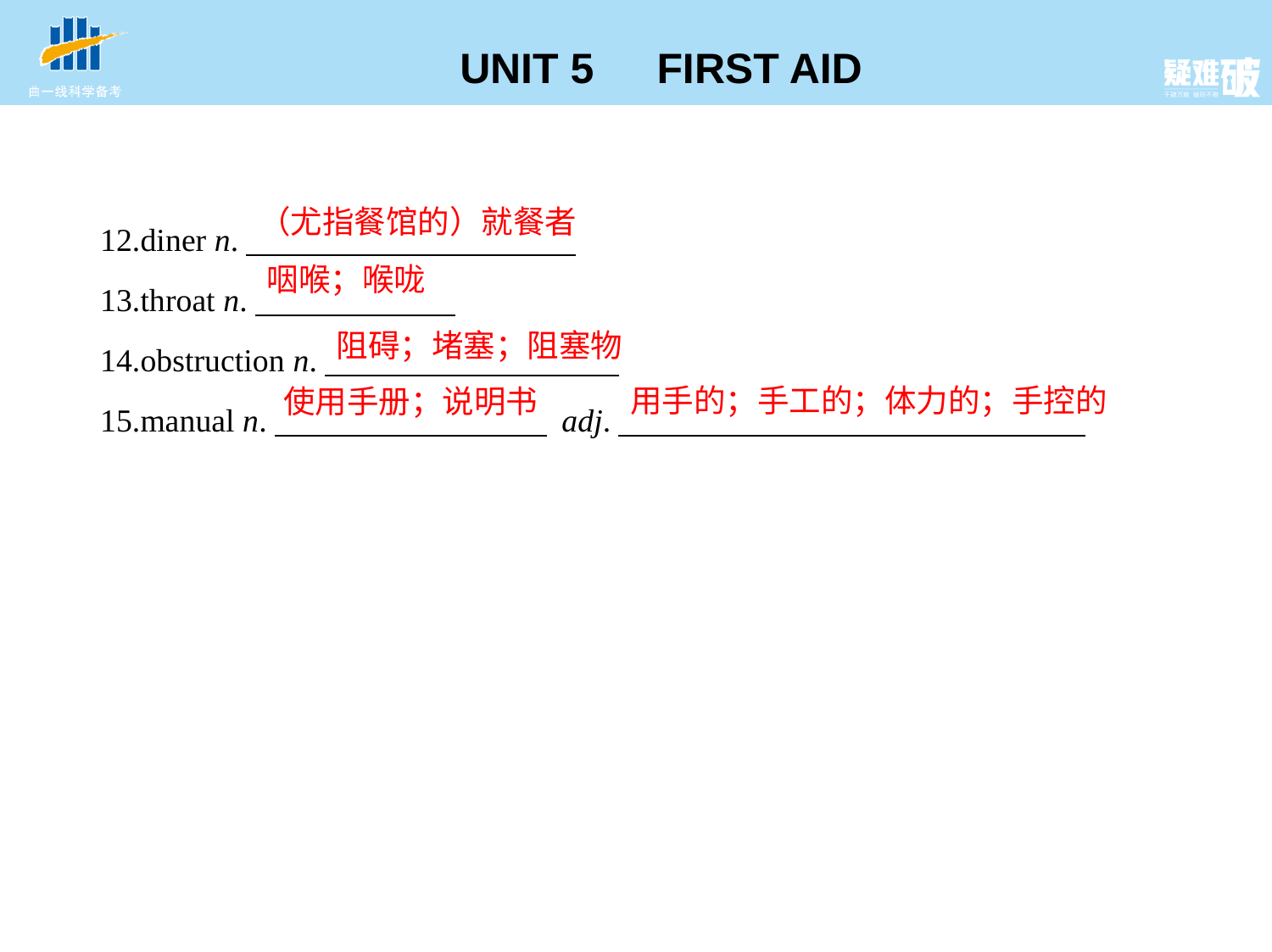

（尤指餐馆的）就餐者
12.diner n.
13.throat n.
14.obstruction n.
15.manual n.　                　　　     adj.
咽喉；喉咙
阻碍；堵塞；阻塞物
用手的；手工的；体力的；手控的
使用手册；说明书